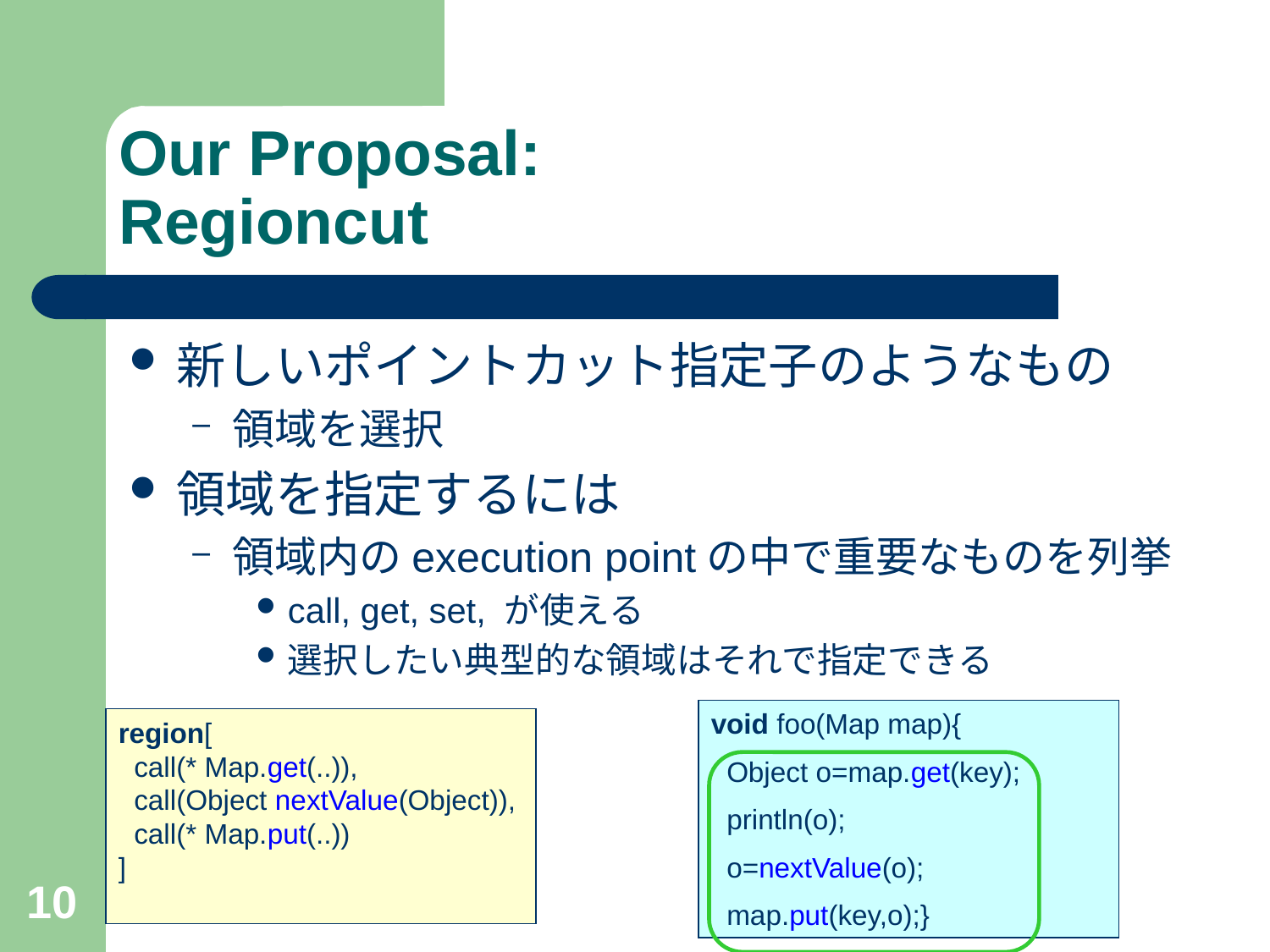

# Our Proposal: Regioncut
新しいポイントカット指定子のようなもの
領域を選択
領域を指定するには
領域内のexecution pointの中で重要なものを列挙
call, get, set, が使える
選択したい典型的な領域はそれで指定できる

void foo(Map map){
  Object o=map.get(key);
  println(o);
  o=nextValue(o);
  map.put(key,o);}
region[
  call(* Map.get(..)),
  call(Object nextValue(Object)),
  call(* Map.put(..))
]

10